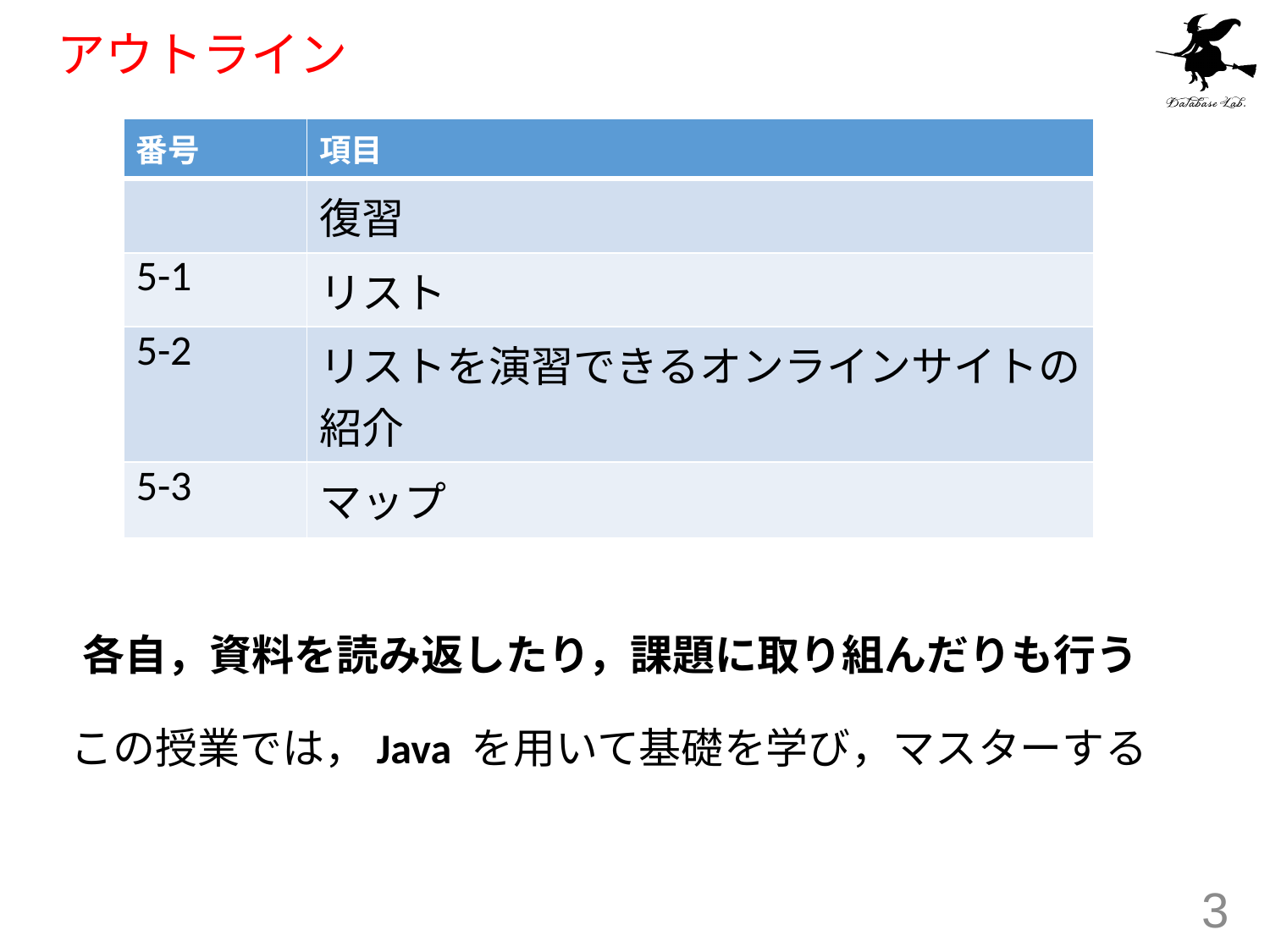

# アウトライン
| 番号 | 項目 |
| --- | --- |
|  | 復習 |
| 5-1 | リスト |
| 5-2 | リストを演習できるオンラインサイトの紹介 |
| 5-3 | マップ |
各自，資料を読み返したり，課題に取り組んだりも行う
この授業では，Java を用いて基礎を学び，マスターする
3